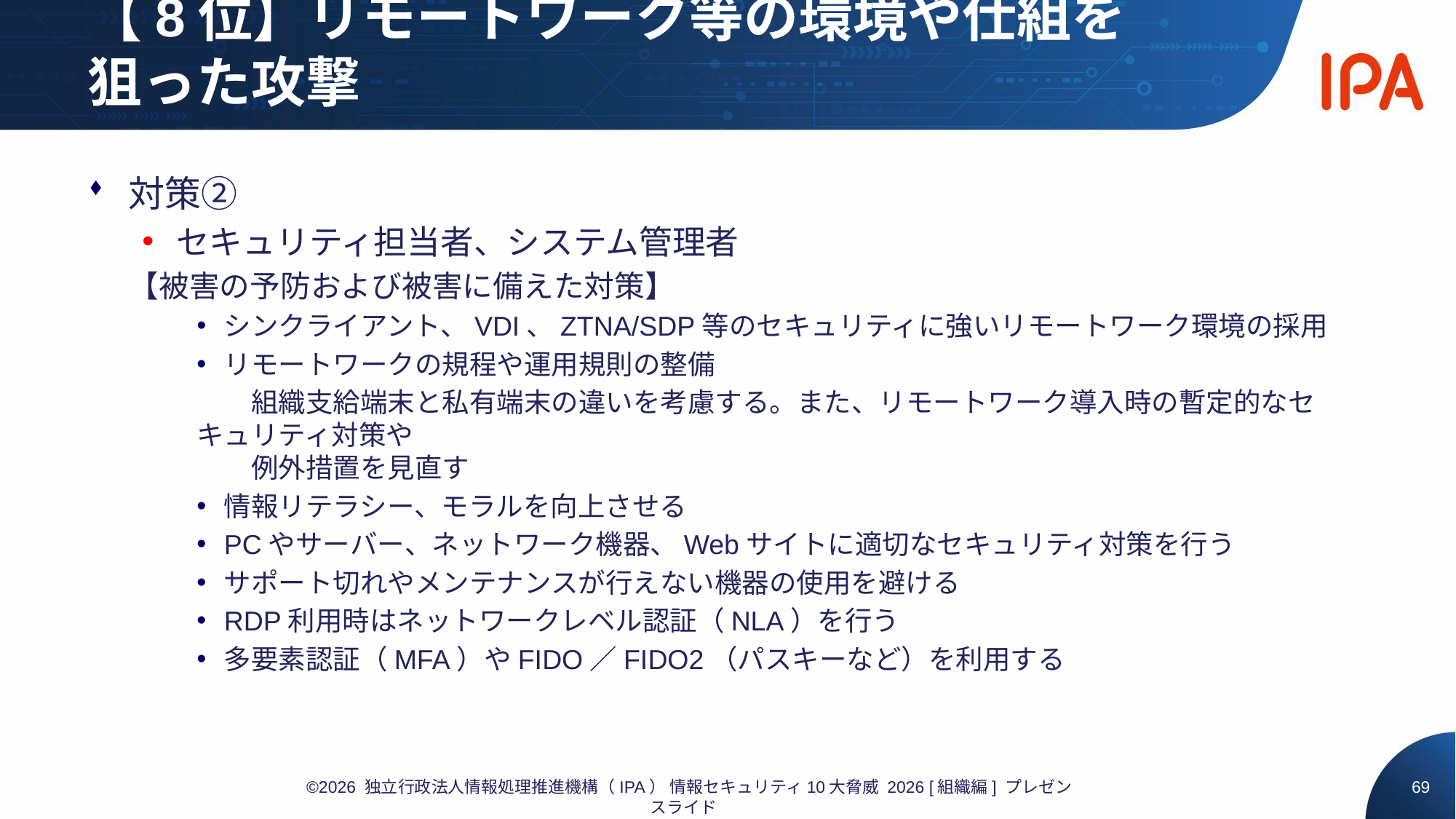

# 【8位】リモートワーク等の環境や仕組を狙った攻撃
対策②
セキュリティ担当者、システム管理者
【被害の予防および被害に備えた対策】
シンクライアント、VDI、ZTNA/SDP等のセキュリティに強いリモートワーク環境の採用
リモートワークの規程や運用規則の整備
　　組織支給端末と私有端末の違いを考慮する。また、リモートワーク導入時の暫定的なセキュリティ対策や
　　例外措置を見直す
情報リテラシー、モラルを向上させる
PCやサーバー、ネットワーク機器、Webサイトに適切なセキュリティ対策を行う
サポート切れやメンテナンスが行えない機器の使用を避ける
RDP利用時はネットワークレベル認証（NLA）を行う
多要素認証（MFA）やFIDO／FIDO2（パスキーなど）を利用する

69
©2026 独立行政法人情報処理推進機構（IPA） 情報セキュリティ10大脅威 2026 [組織編] プレゼンスライド